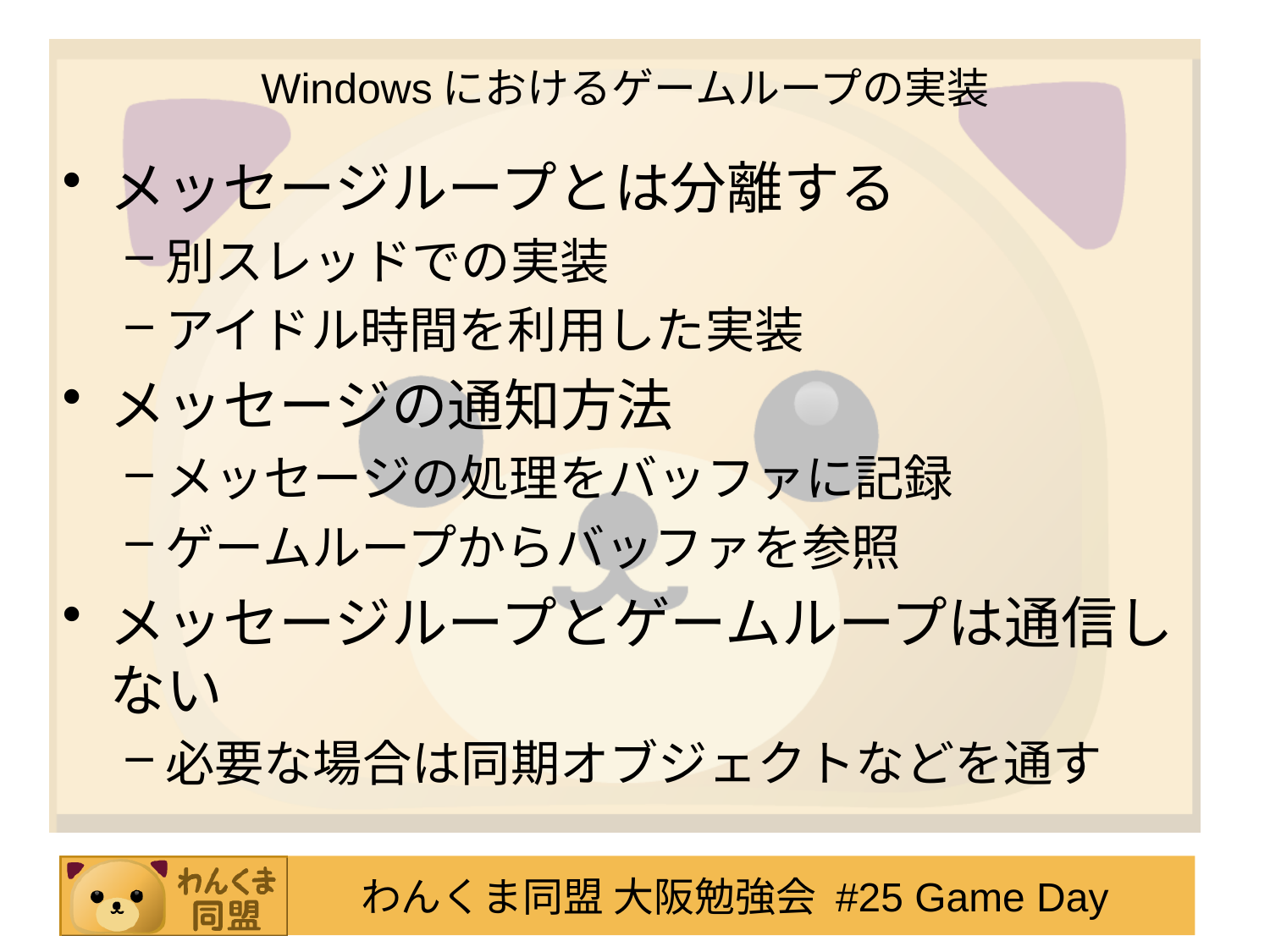

# Windowsにおけるゲームループの実装
メッセージループとは分離する
別スレッドでの実装
アイドル時間を利用した実装
メッセージの通知方法
メッセージの処理をバッファに記録
ゲームループからバッファを参照
メッセージループとゲームループは通信しない
必要な場合は同期オブジェクトなどを通す